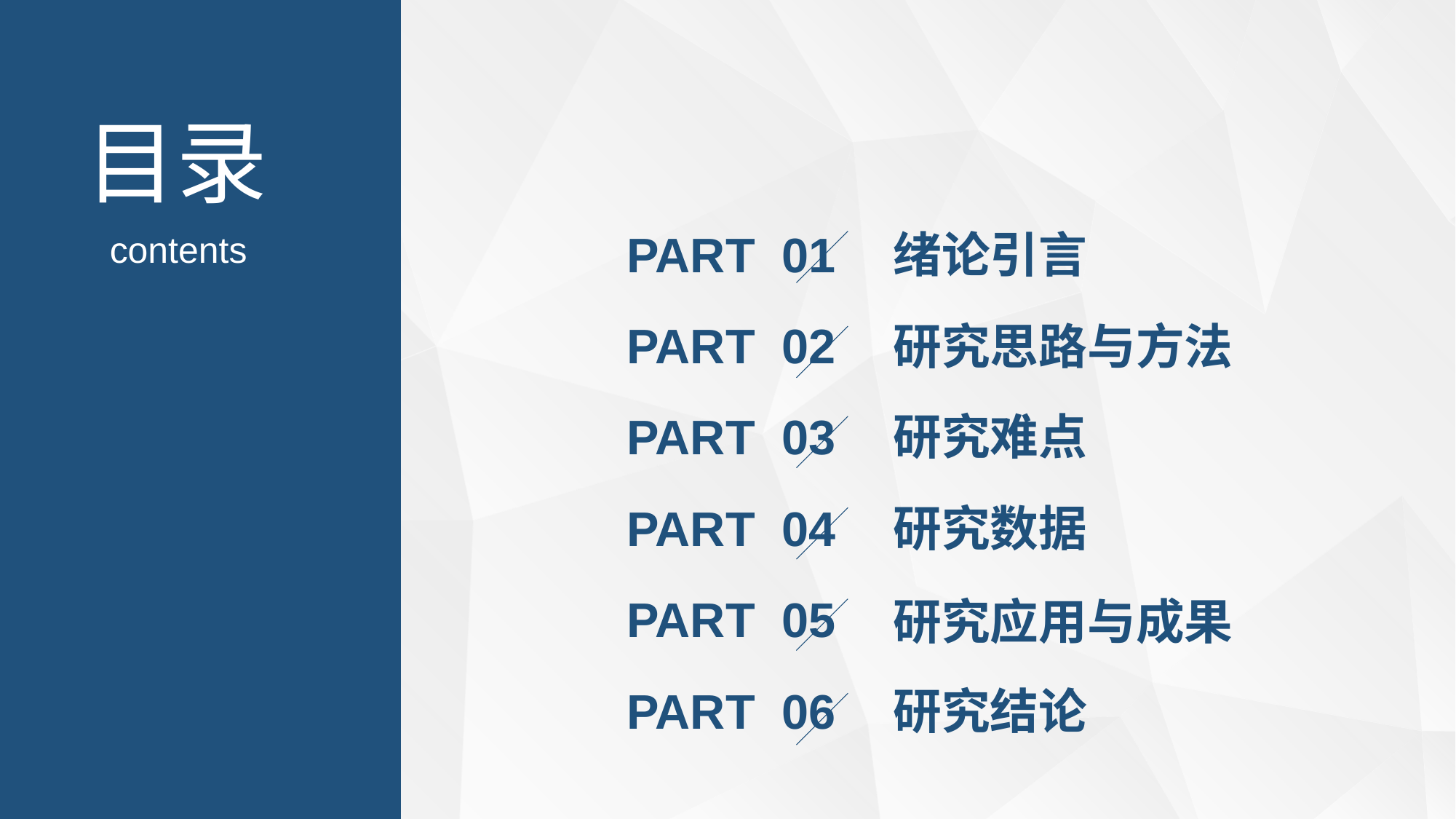

PART  01
绪论引言
PART  02
研究思路与方法
研究难点
PART  03
PART  04
研究数据
PART  05
研究应用与成果
PART  06
研究结论